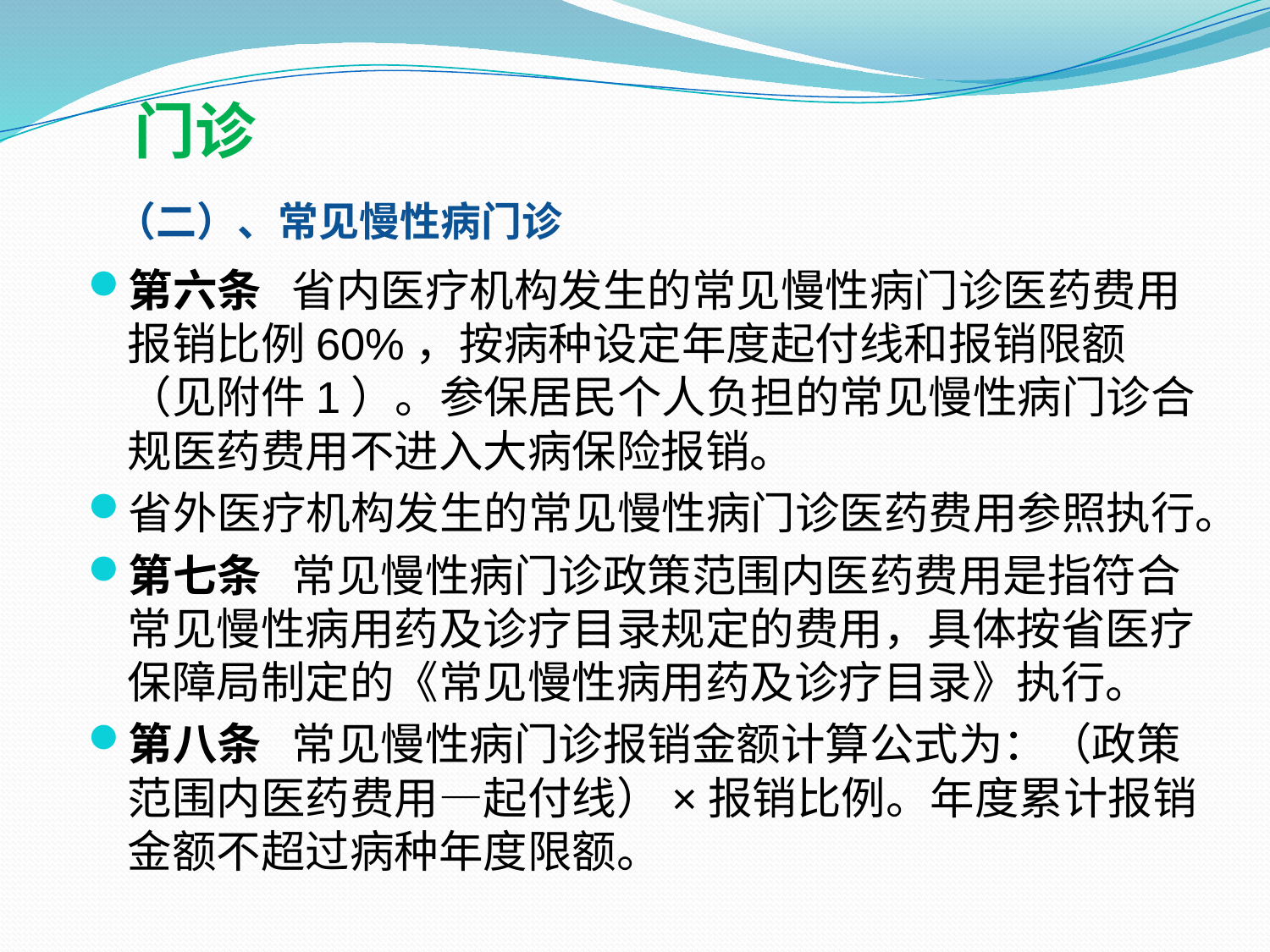

# 门诊
  （二）、常见慢性病门诊

第六条   省内医疗机构发生的常见慢性病门诊医药费用报销比例60%，按病种设定年度起付线和报销限额（见附件1）。参保居民个人负担的常见慢性病门诊合规医药费用不进入大病保险报销。
省外医疗机构发生的常见慢性病门诊医药费用参照执行。
第七条   常见慢性病门诊政策范围内医药费用是指符合常见慢性病用药及诊疗目录规定的费用，具体按省医疗保障局制定的《常见慢性病用药及诊疗目录》执行。
第八条   常见慢性病门诊报销金额计算公式为：（政策范围内医药费用—起付线）×报销比例。年度累计报销金额不超过病种年度限额。